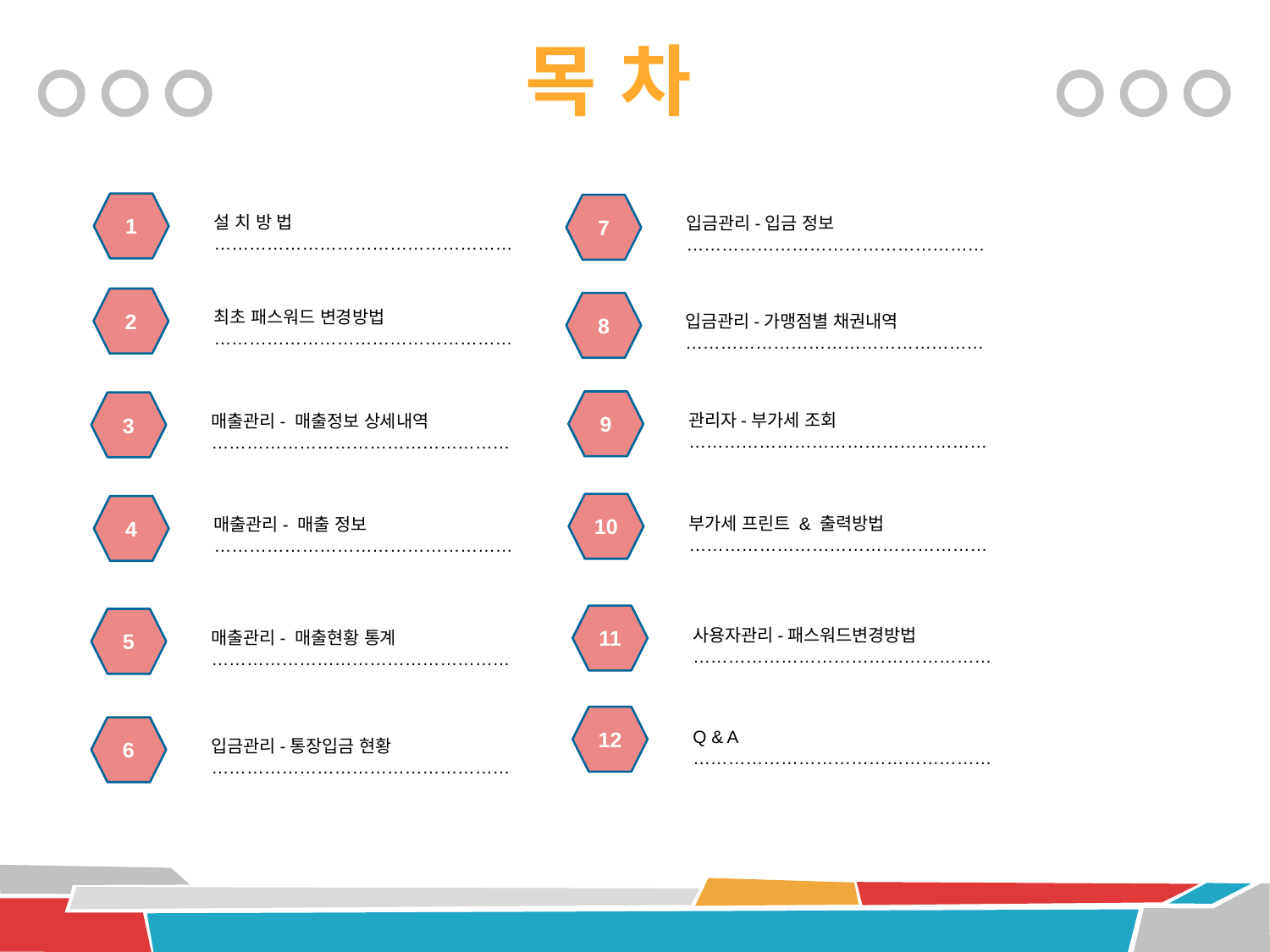

목 차
1
설 치 방 법
……………………………………………
7
입금관리-입금 정보
……………………………………………
#
2
최초 패스워드 변경방법
……………………………………………
8
입금관리-가맹점별 채권내역
……………………………………………
9
관리자-부가세 조회
……………………………………………
3
매출관리- 매출정보 상세내역
……………………………………………
10
부가세 프린트 & 출력방법
……………………………………………
4
매출관리- 매출 정보
……………………………………………
11
사용자관리-패스워드변경방법
……………………………………………
5
매출관리- 매출현황 통계
……………………………………………
12
Q & A
……………………………………………
6
입금관리-통장입금 현황
……………………………………………